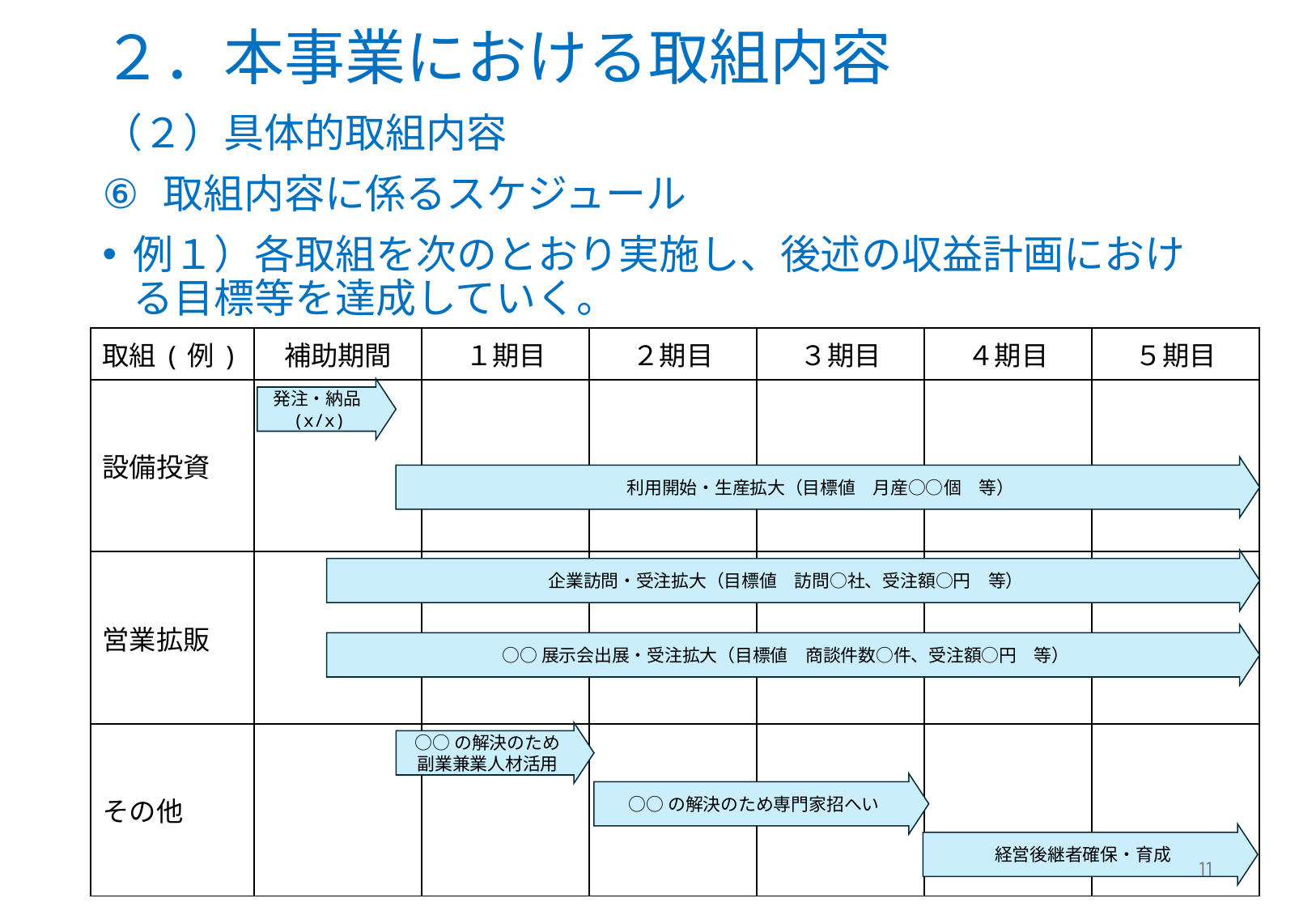

# ２．本事業における取組内容
（２）具体的取組内容
取組内容に係るスケジュール
例１）各取組を次のとおり実施し、後述の収益計画における目標等を達成していく。
| 取組(例) | 補助期間 | １期目 | ２期目 | ３期目 | ４期目 | ５期目 |
| --- | --- | --- | --- | --- | --- | --- |
| 設備投資 |  |  |  |  |  |  |
| 営業拡販 |  |  |  |  |  |  |
| その他 |  |  |  |  |  |  |
発注・納品(x/x)
利用開始・生産拡大（目標値　月産○○個　等）
企業訪問・受注拡大（目標値　訪問○社、受注額○円　等）
○○展示会出展・受注拡大（目標値　商談件数○件、受注額○円　等）
○○の解決のため副業兼業人材活用
○○の解決のため専門家招へい
経営後継者確保・育成
11